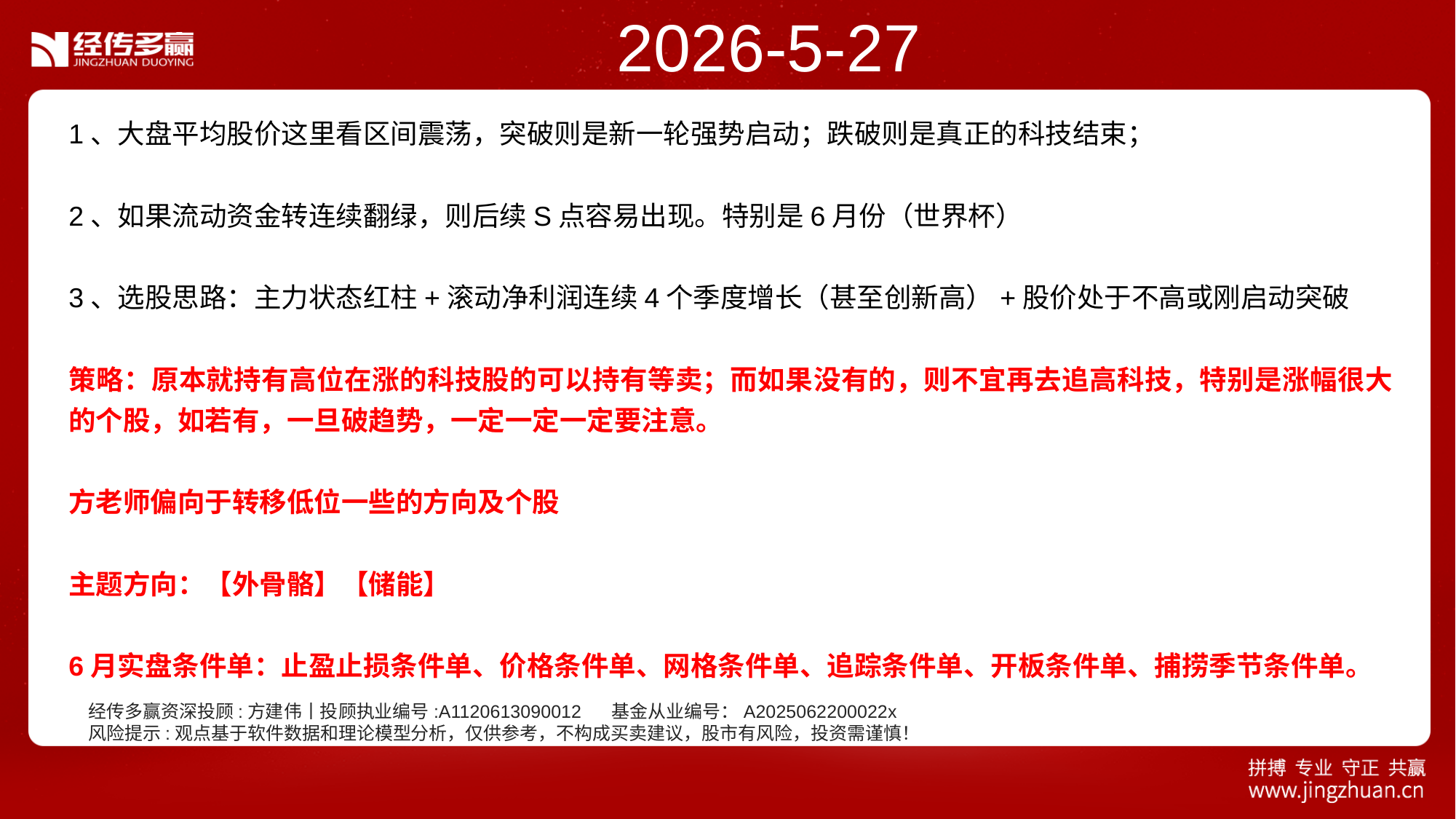

2026-5-27
1、大盘平均股价这里看区间震荡，突破则是新一轮强势启动；跌破则是真正的科技结束；

2、如果流动资金转连续翻绿，则后续S点容易出现。特别是6月份（世界杯）

3、选股思路：主力状态红柱+滚动净利润连续4个季度增长（甚至创新高）+股价处于不高或刚启动突破

策略：原本就持有高位在涨的科技股的可以持有等卖；而如果没有的，则不宜再去追高科技，特别是涨幅很大的个股，如若有，一旦破趋势，一定一定一定要注意。

方老师偏向于转移低位一些的方向及个股

主题方向：【外骨骼】【储能】

6月实盘条件单：止盈止损条件单、价格条件单、网格条件单、追踪条件单、开板条件单、捕捞季节条件单。